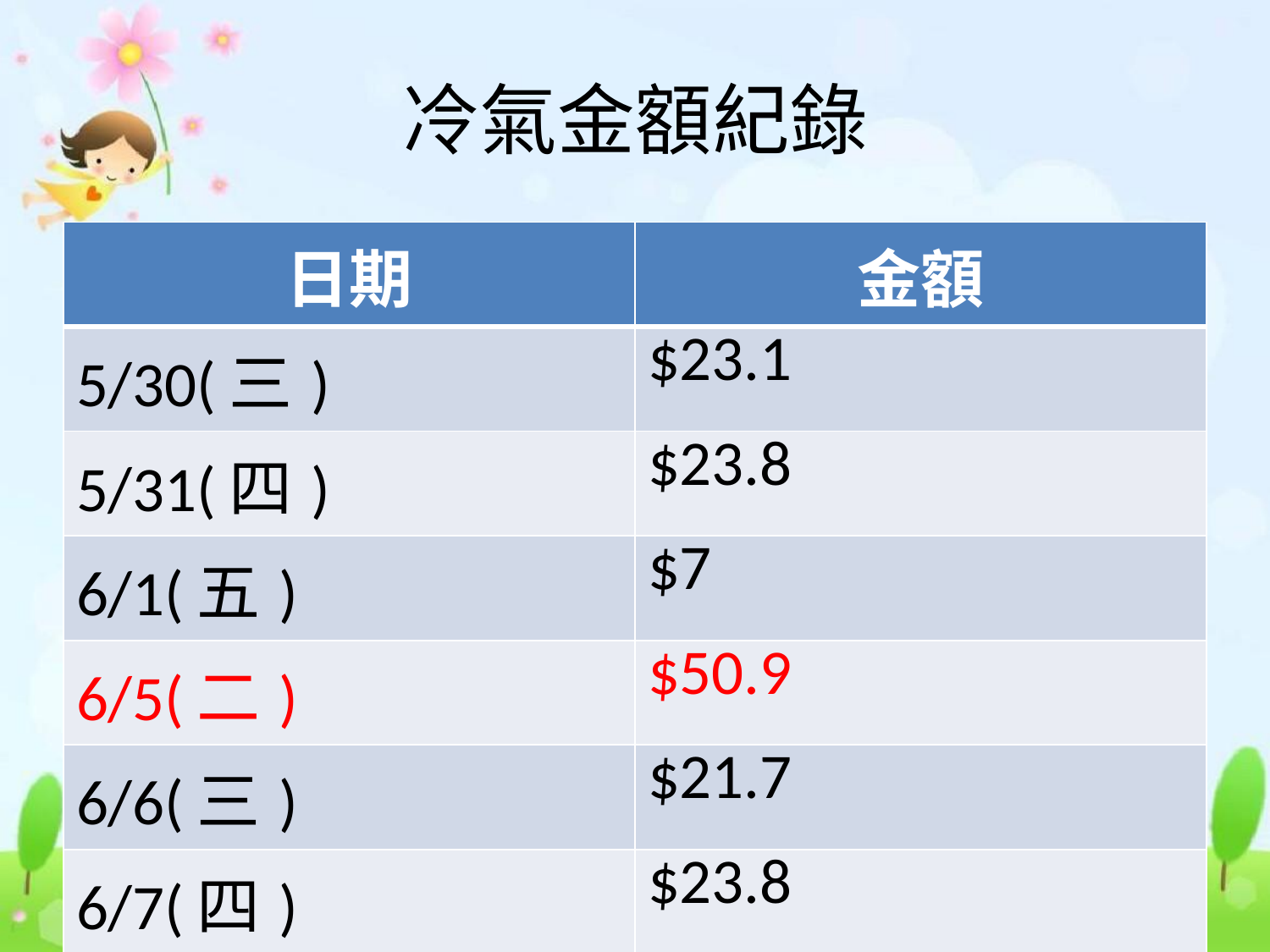

# 冷氣金額紀錄
| 日期 | 金額 |
| --- | --- |
| 5/30(三) | $23.1 |
| 5/31(四) | $23.8 |
| 6/1(五) | $7 |
| 6/5(二) | $50.9 |
| 6/6(三) | $21.7 |
| 6/7(四) | $23.8 |
| 6/8(五) | $13.5 |